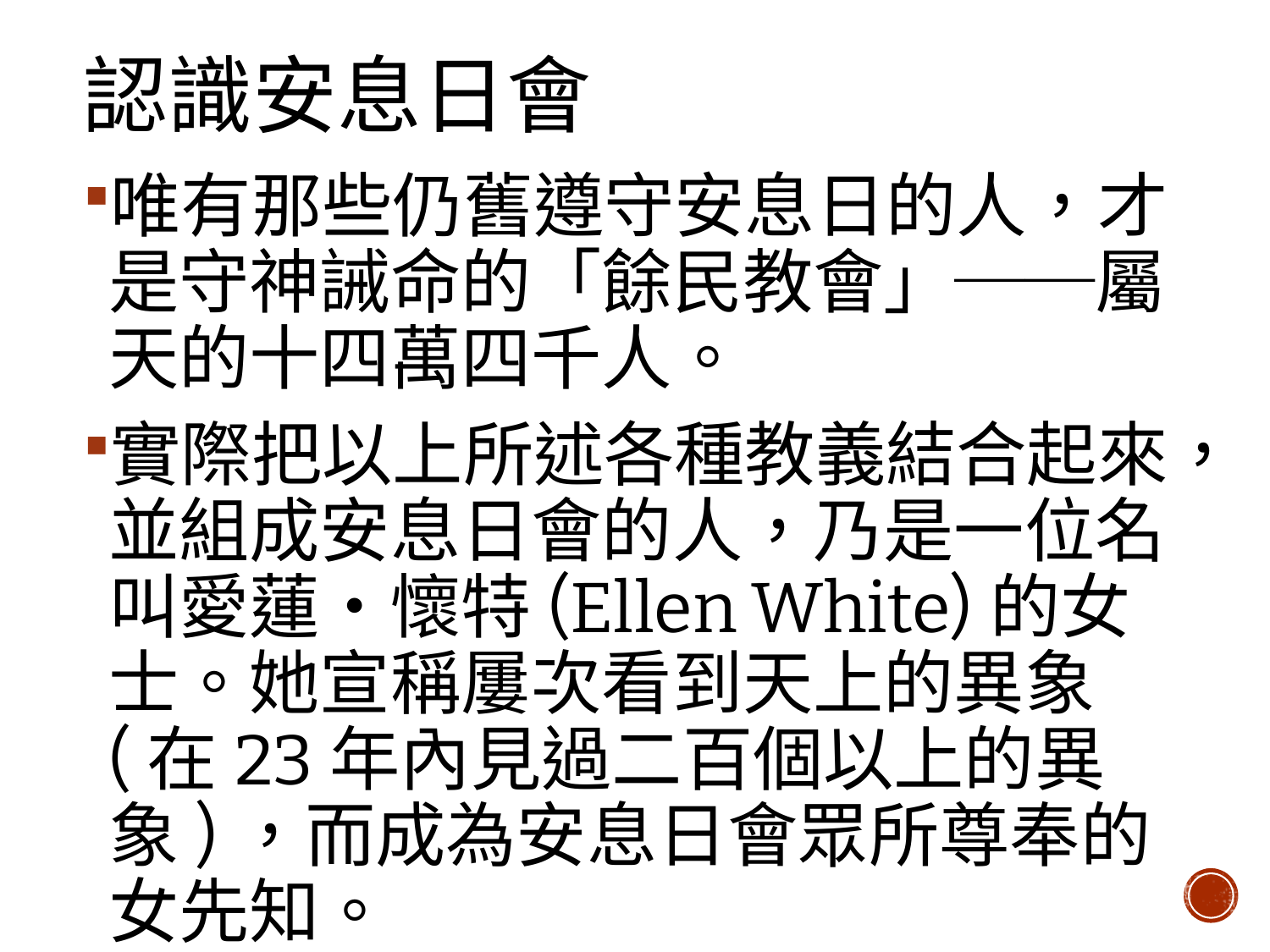

# 認識安息日會
唯有那些仍舊遵守安息日的人，才是守神誡命的「餘民教會」──屬天的十四萬四千人。
實際把以上所述各種教義結合起來，並組成安息日會的人，乃是一位名叫愛蓮‧懷特(Ellen White)的女士。她宣稱屢次看到天上的異象(在23年內見過二百個以上的異象)，而成為安息日會眾所尊奉的女先知。